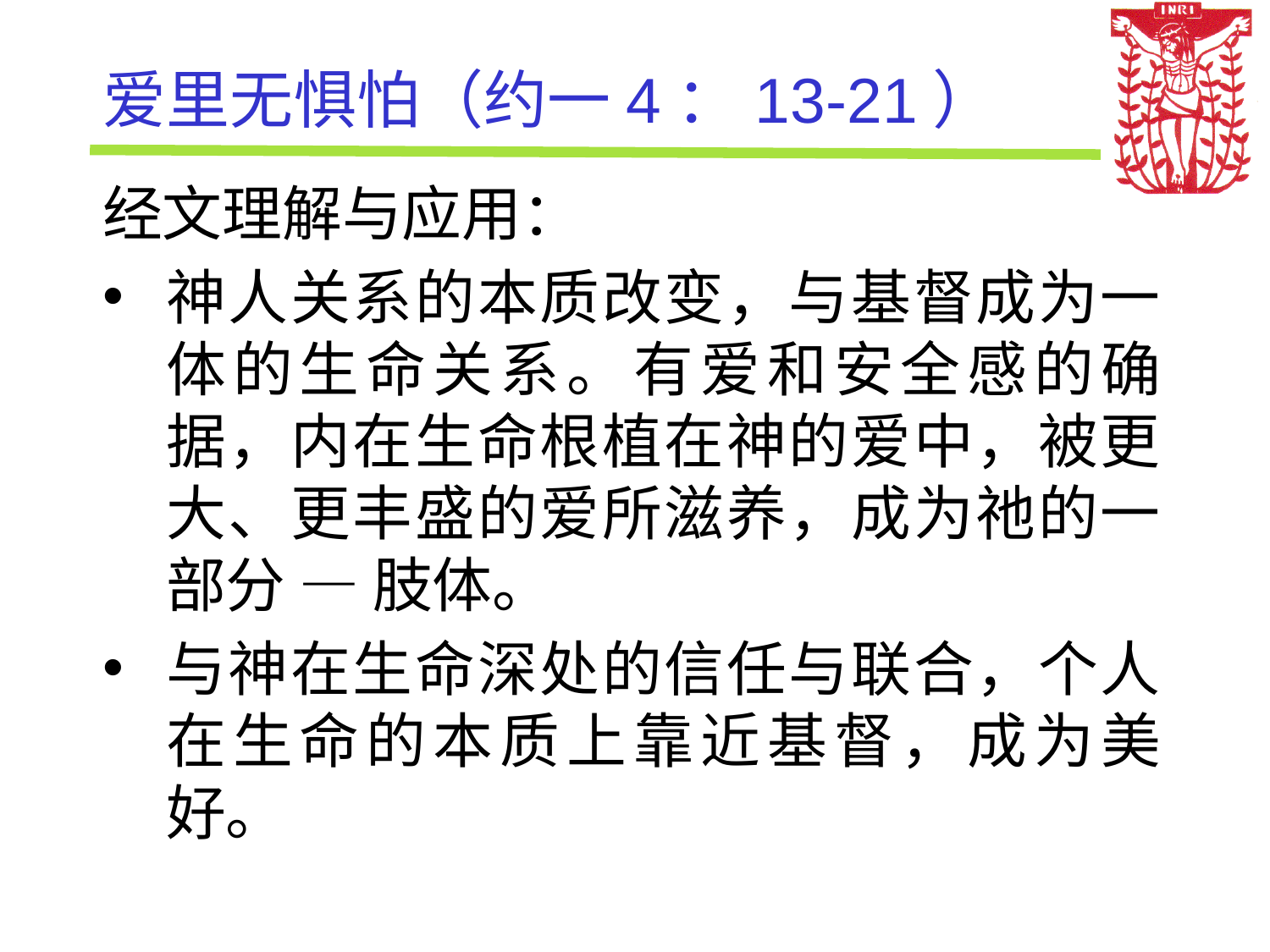

爱里无惧怕（约一4：13-21）
经文理解与应用：
神人关系的本质改变，与基督成为一体的生命关系。有爱和安全感的确据，内在生命根植在神的爱中，被更大、更丰盛的爱所滋养，成为祂的一部分 — 肢体。
与神在生命深处的信任与联合，个人在生命的本质上靠近基督，成为美好。